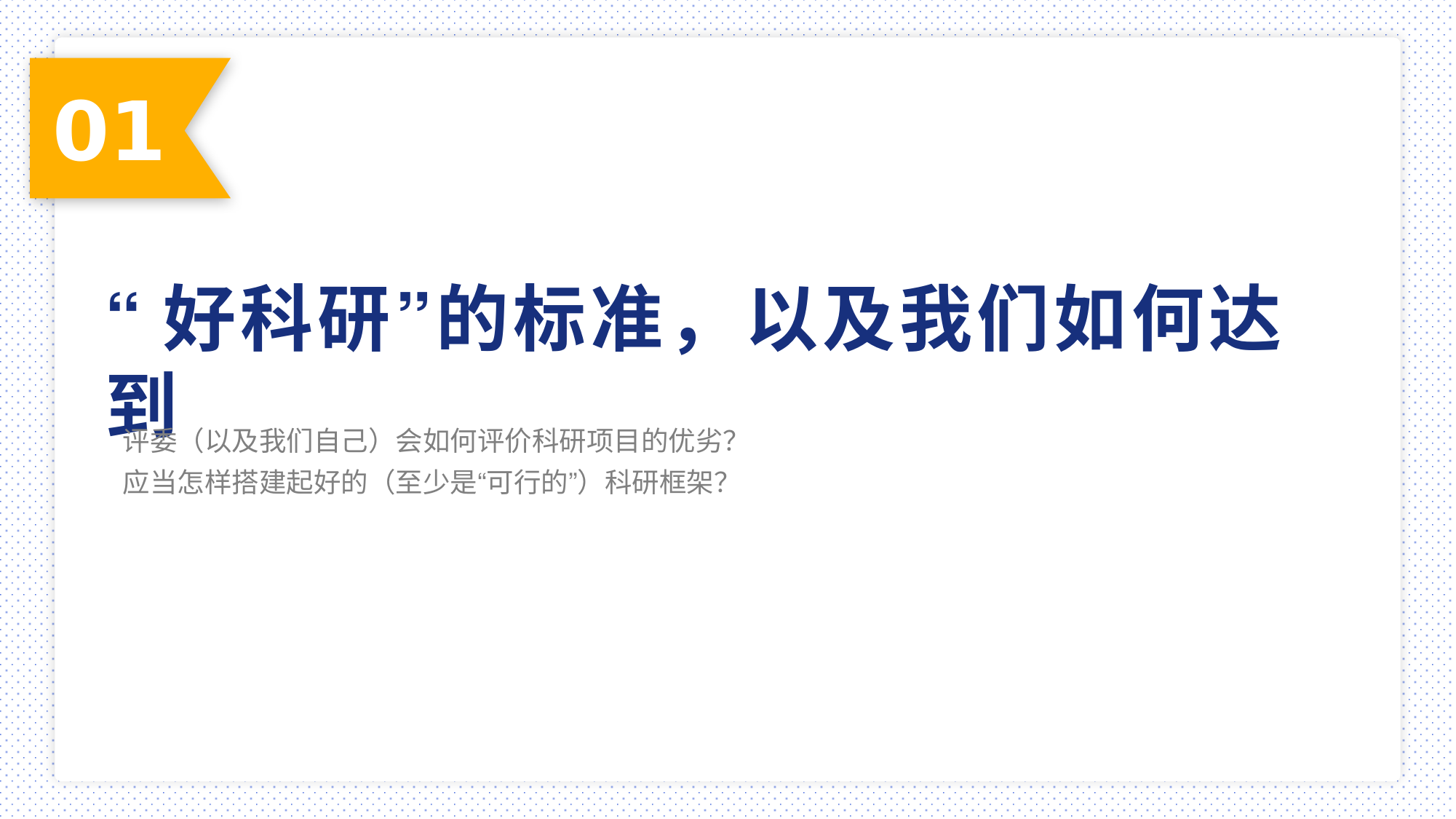

01
“好科研”的标准，以及我们如何达到

评委（以及我们自己）会如何评价科研项目的优劣？
应当怎样搭建起好的（至少是“可行的”）科研框架？